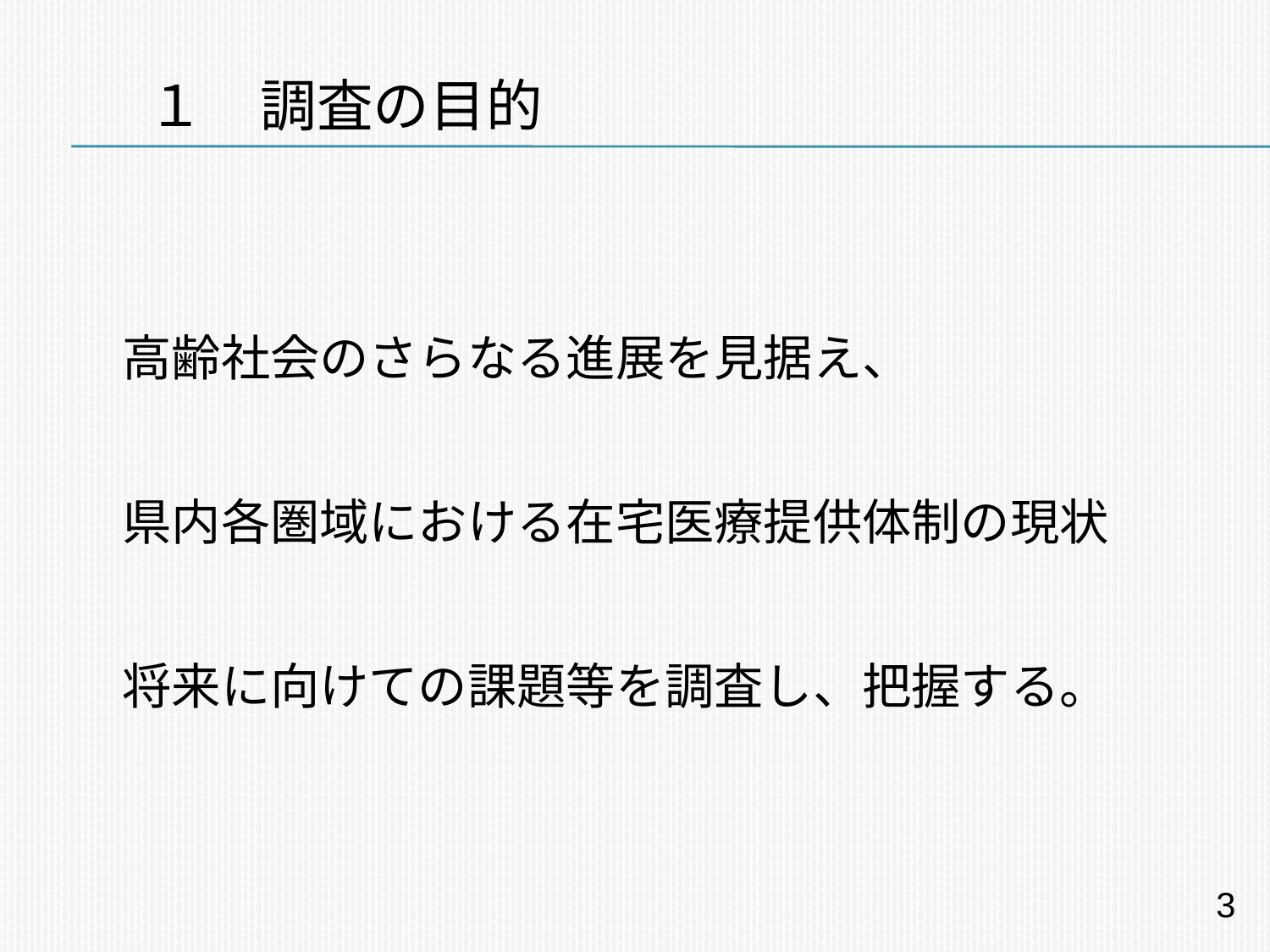

# １　調査の目的
高齢社会のさらなる進展を見据え、
県内各圏域における在宅医療提供体制の現状
将来に向けての課題等を調査し、把握する。
3